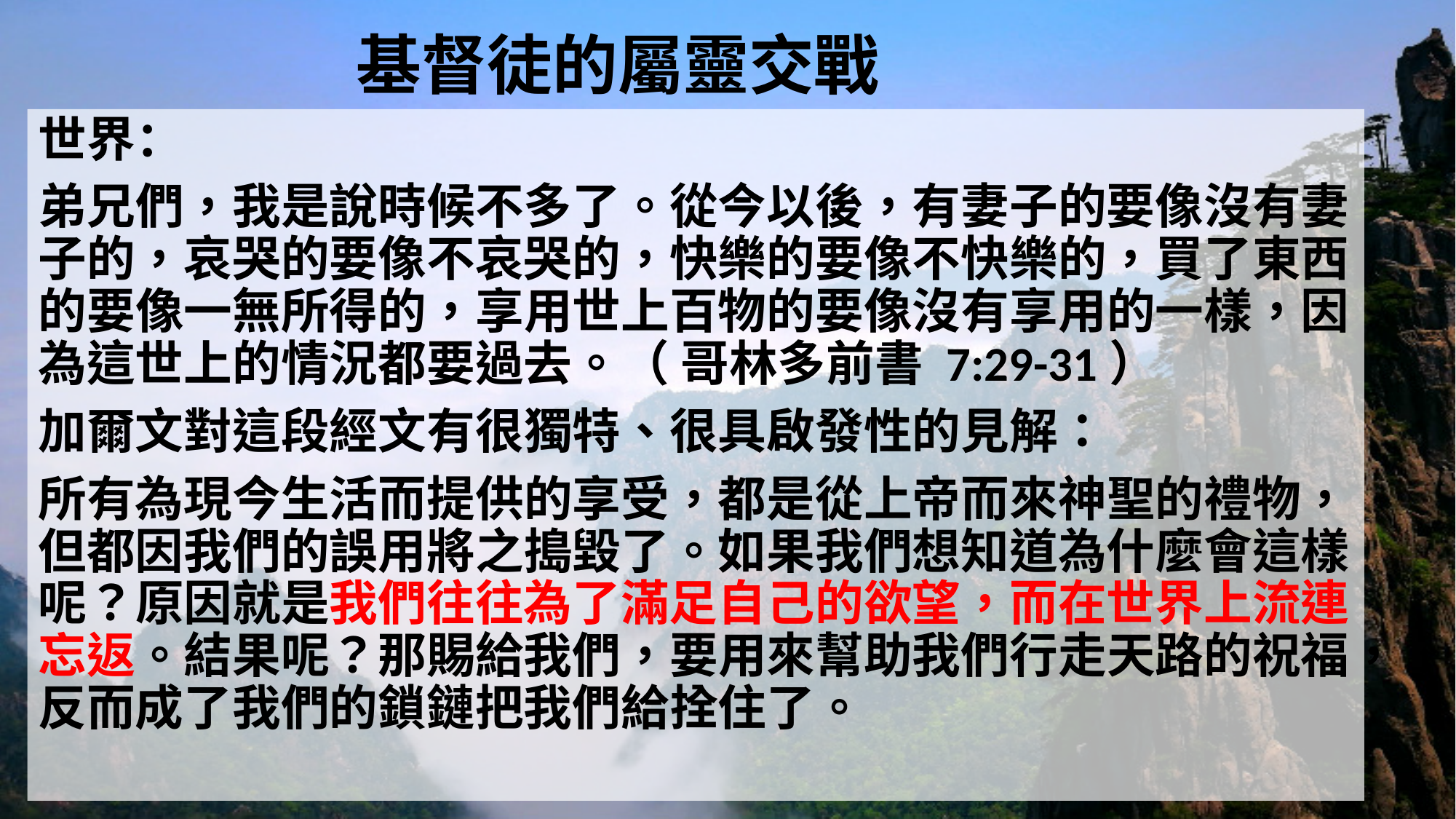

# 基督徒的屬靈交戰
世界：
弟兄們，我是說時候不多了。從今以後，有妻子的要像沒有妻子的，哀哭的要像不哀哭的，快樂的要像不快樂的，買了東西的要像一無所得的，享用世上百物的要像沒有享用的一樣，因為這世上的情況都要過去。（ 哥林多前書 7:29-31）
加爾文對這段經文有很獨特、很具啟發性的見解：
所有為現今生活而提供的享受，都是從上帝而來神聖的禮物，但都因我們的誤用將之搗毀了。如果我們想知道為什麼會這樣呢？原因就是我們往往為了滿足自己的欲望，而在世界上流連忘返。結果呢？那賜給我們，要用來幫助我們行走天路的祝福，反而成了我們的鎖鏈把我們給拴住了。